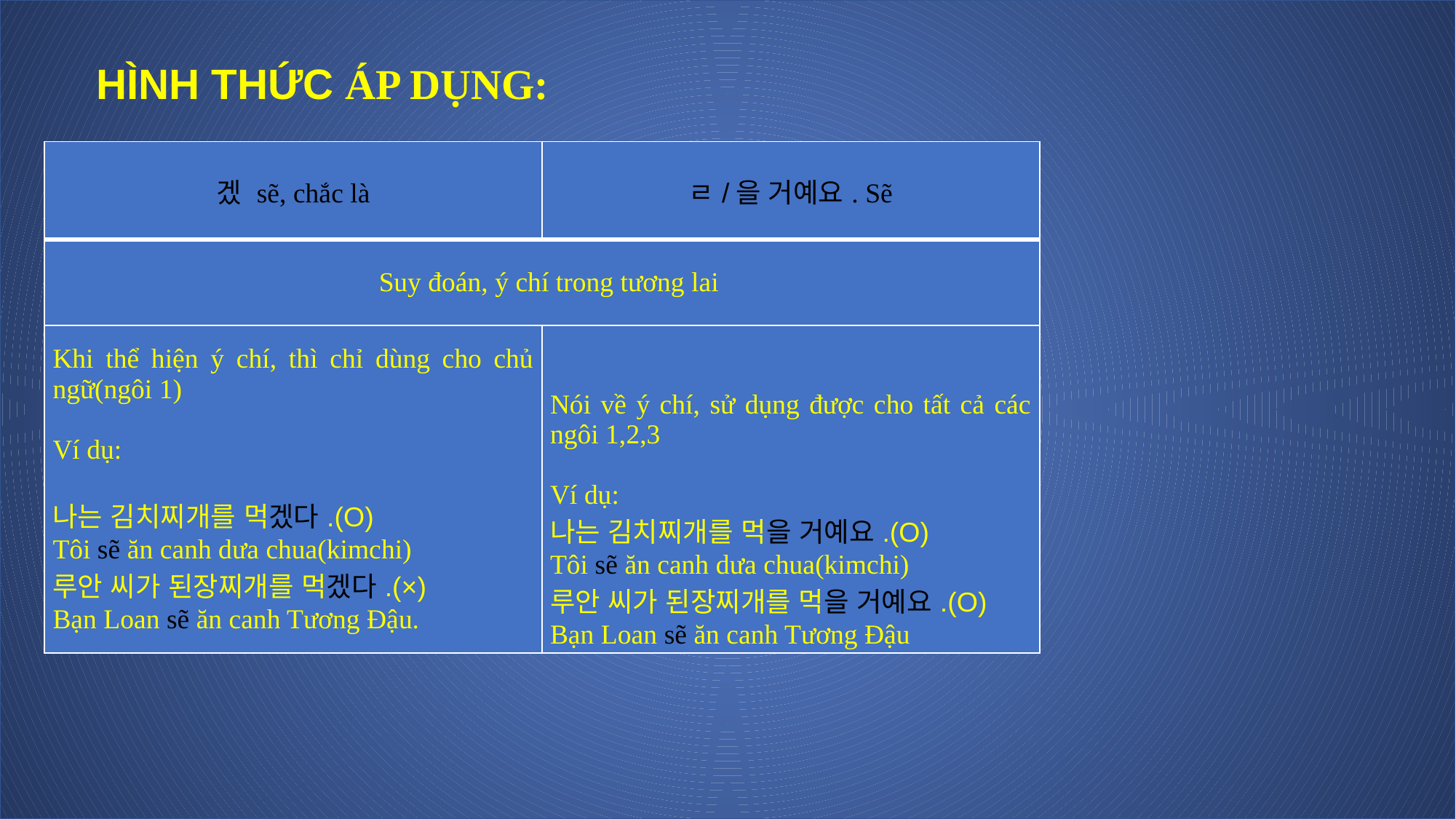

HÌNH THỨC ÁP DỤNG:
| 겠 sẽ, chắc là | ㄹ/을 거예요. Sẽ |
| --- | --- |
| Suy đoán, ý chí trong tương lai |  |
| Khi thể hiện ý chí, thì chỉ dùng cho chủ ngữ(ngôi 1)   Ví dụ: 나는 김치찌개를 먹겠다.(O) Tôi sẽ ăn canh dưa chua(kimchi) 루안 씨가 된장찌개를 먹겠다.(×) Bạn Loan sẽ ăn canh Tương Đậu. | Nói về ý chí, sử dụng được cho tất cả các ngôi 1,2,3 Ví dụ: 나는 김치찌개를 먹을 거예요.(O) Tôi sẽ ăn canh dưa chua(kimchi) 루안 씨가 된장찌개를 먹을 거예요.(O) Bạn Loan sẽ ăn canh Tương Đậu |